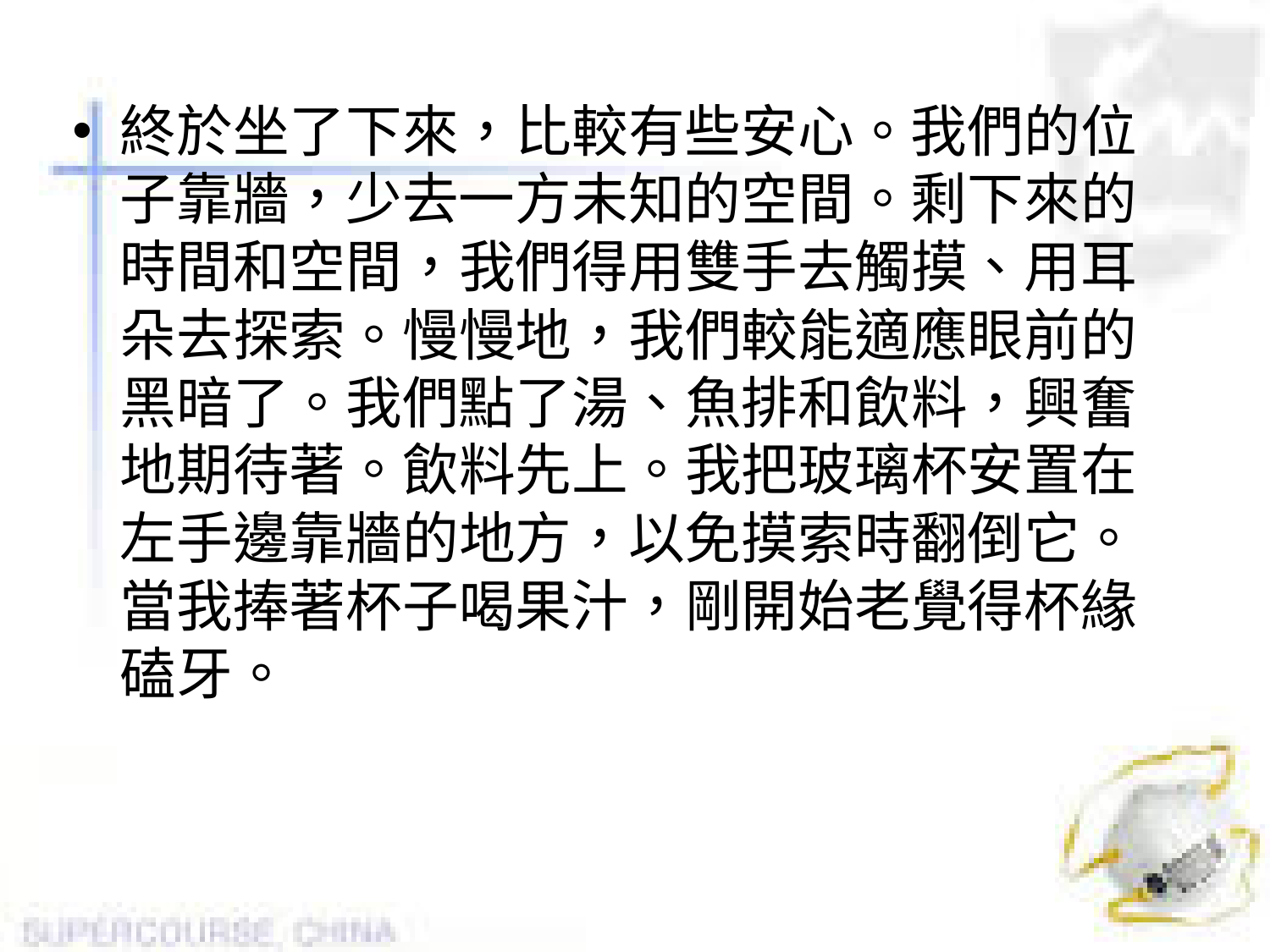

#
終於坐了下來，比較有些安心。我們的位子靠牆，少去一方未知的空間。剩下來的時間和空間，我們得用雙手去觸摸、用耳朵去探索。慢慢地，我們較能適應眼前的黑暗了。我們點了湯、魚排和飲料，興奮地期待著。飲料先上。我把玻璃杯安置在左手邊靠牆的地方，以免摸索時翻倒它。當我捧著杯子喝果汁，剛開始老覺得杯緣磕牙。